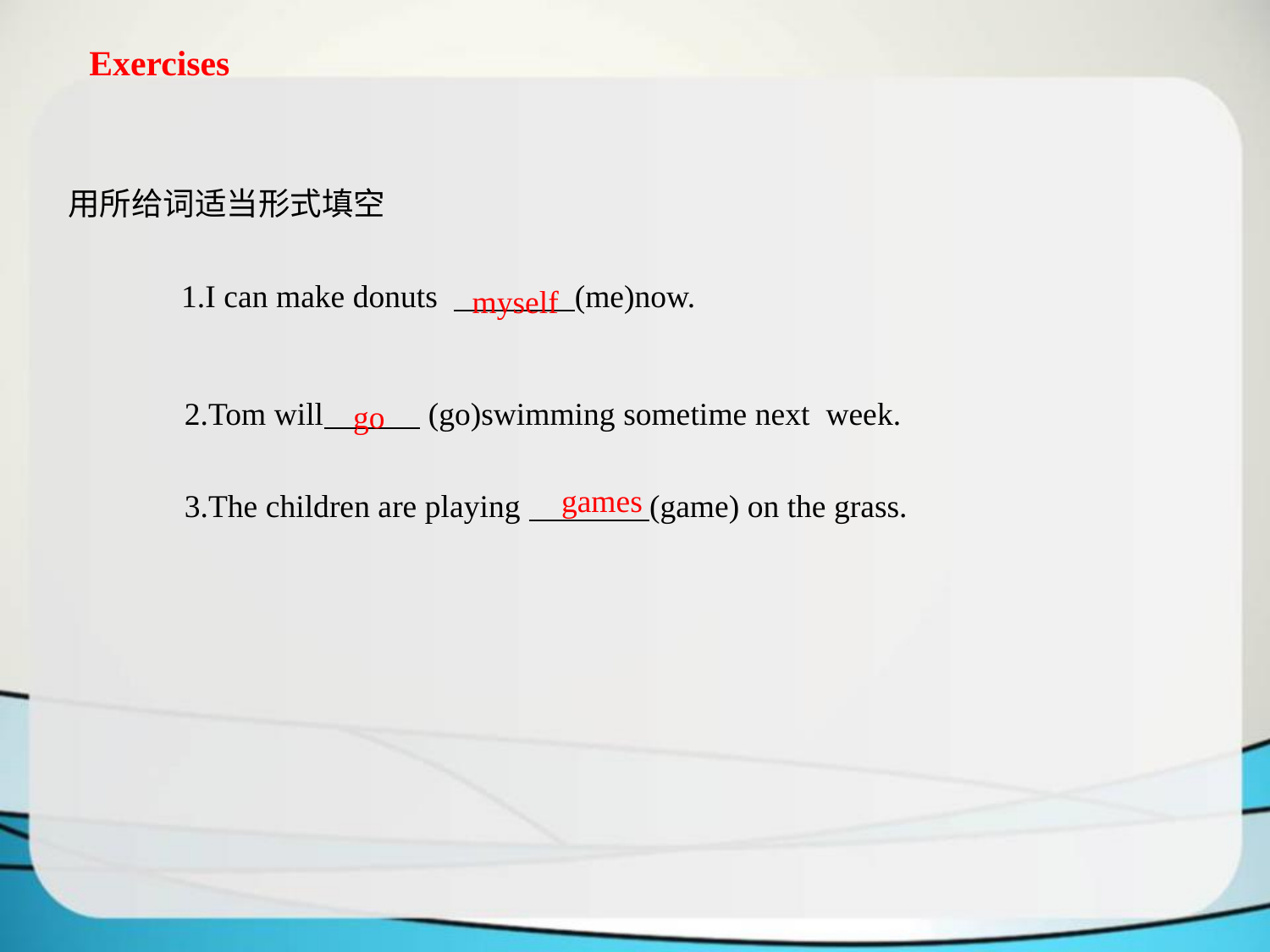

Exercises
用所给词适当形式填空
myself
1.I can make donuts                 (me)now.
go
2.Tom will             (go)swimming sometime next  week.
games
3.The children are playing                (game) on the grass.